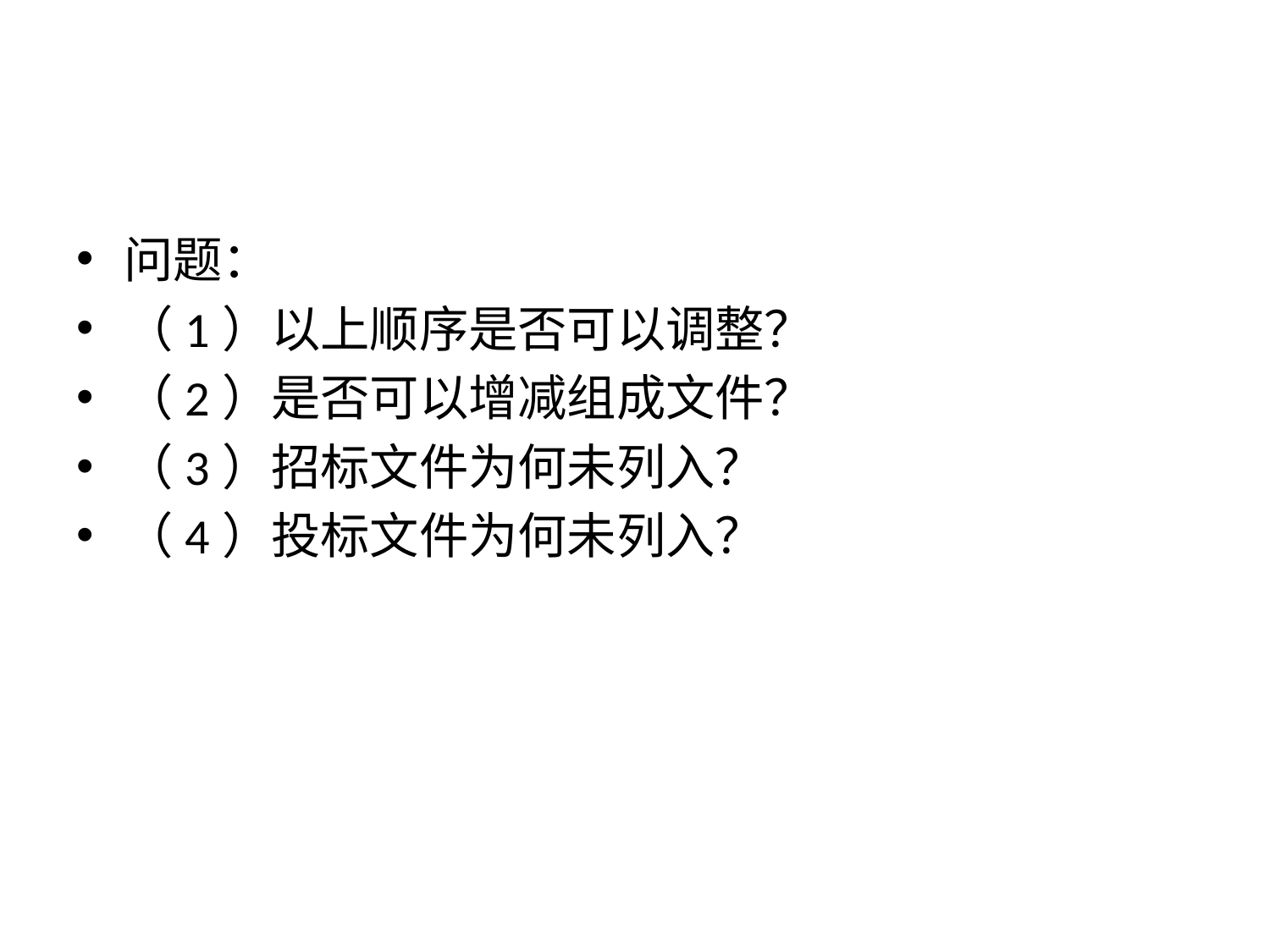

#
问题：
（1）以上顺序是否可以调整？
（2）是否可以增减组成文件？
（3）招标文件为何未列入？
（4）投标文件为何未列入？